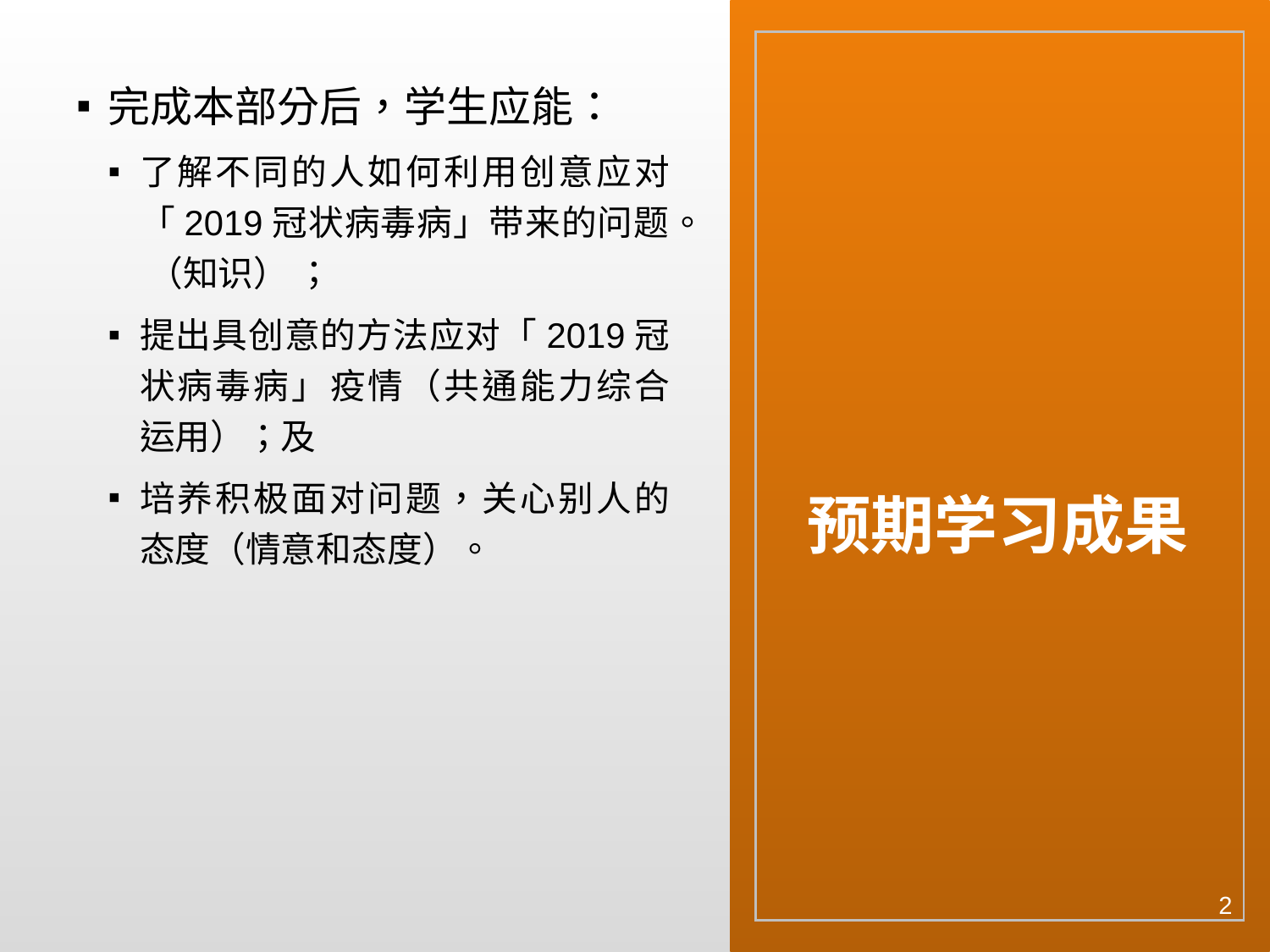

完成本部分后，学生应能：
了解不同的人如何利用创意应对「2019冠状病毒病」带来的问题。 （知识） ；
提出具创意的方法应对「2019冠状病毒病」疫情（共通能力综合运用）；及
培养积极面对问题，关心别人的态度（情意和态度）。

# 预期学习成果

2